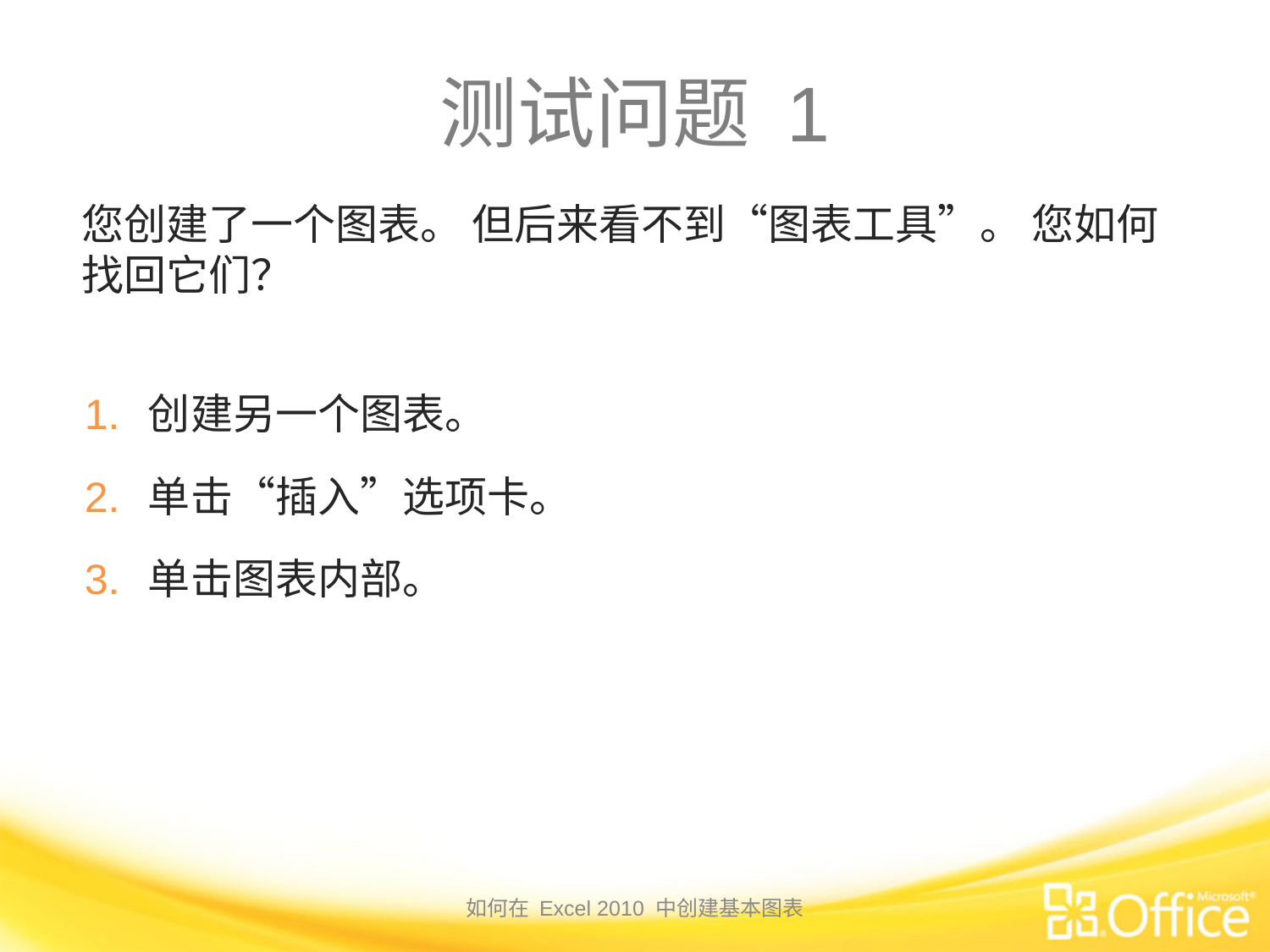

# 测试问题 1
您创建了一个图表。 但后来看不到“图表工具”。 您如何找回它们？
创建另一个图表。
单击“插入”选项卡。
单击图表内部。
如何在 Excel 2010 中创建基本图表